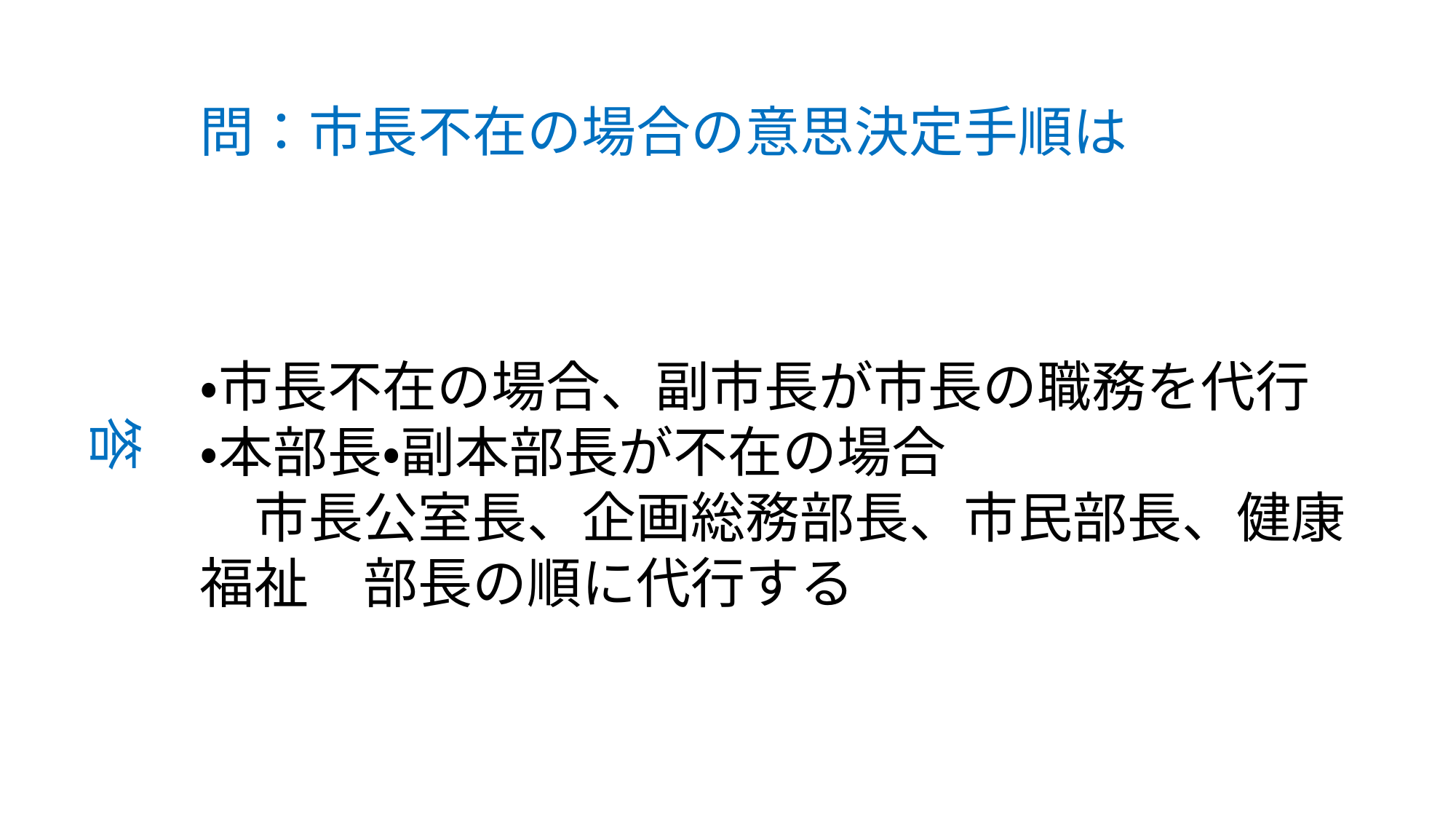

問：市長不在の場合の意思決定手順は
・市長不在の場合、副市長が市長の職務を代行
・本部長・副本部長が不在の場合
　市長公室長、企画総務部長、市民部長、健康福祉　部長の順に代行する
答